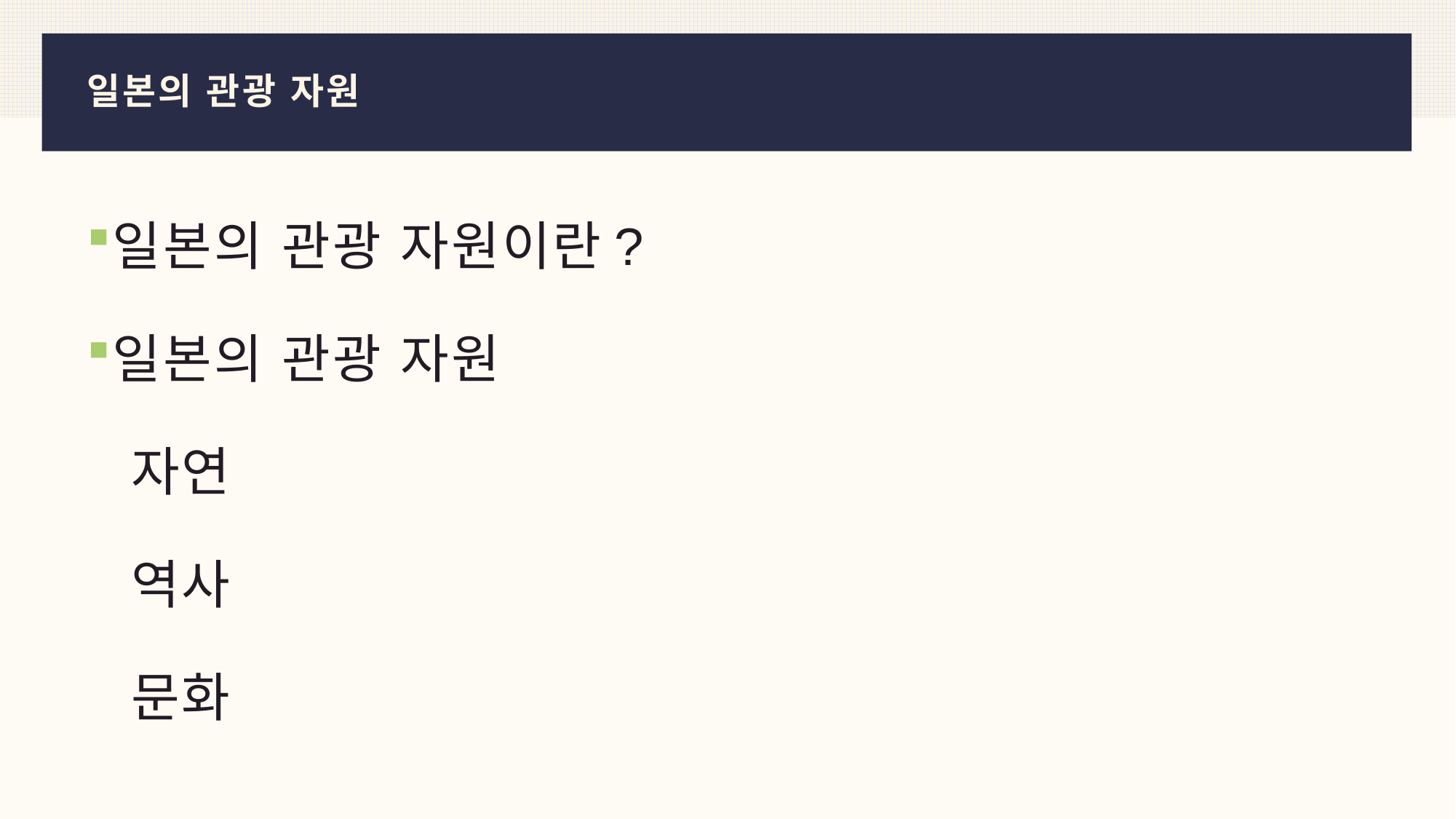

# 일본의 관광 자원
일본의 관광 자원이란?
일본의 관광 자원
  자연
  역사
  문화